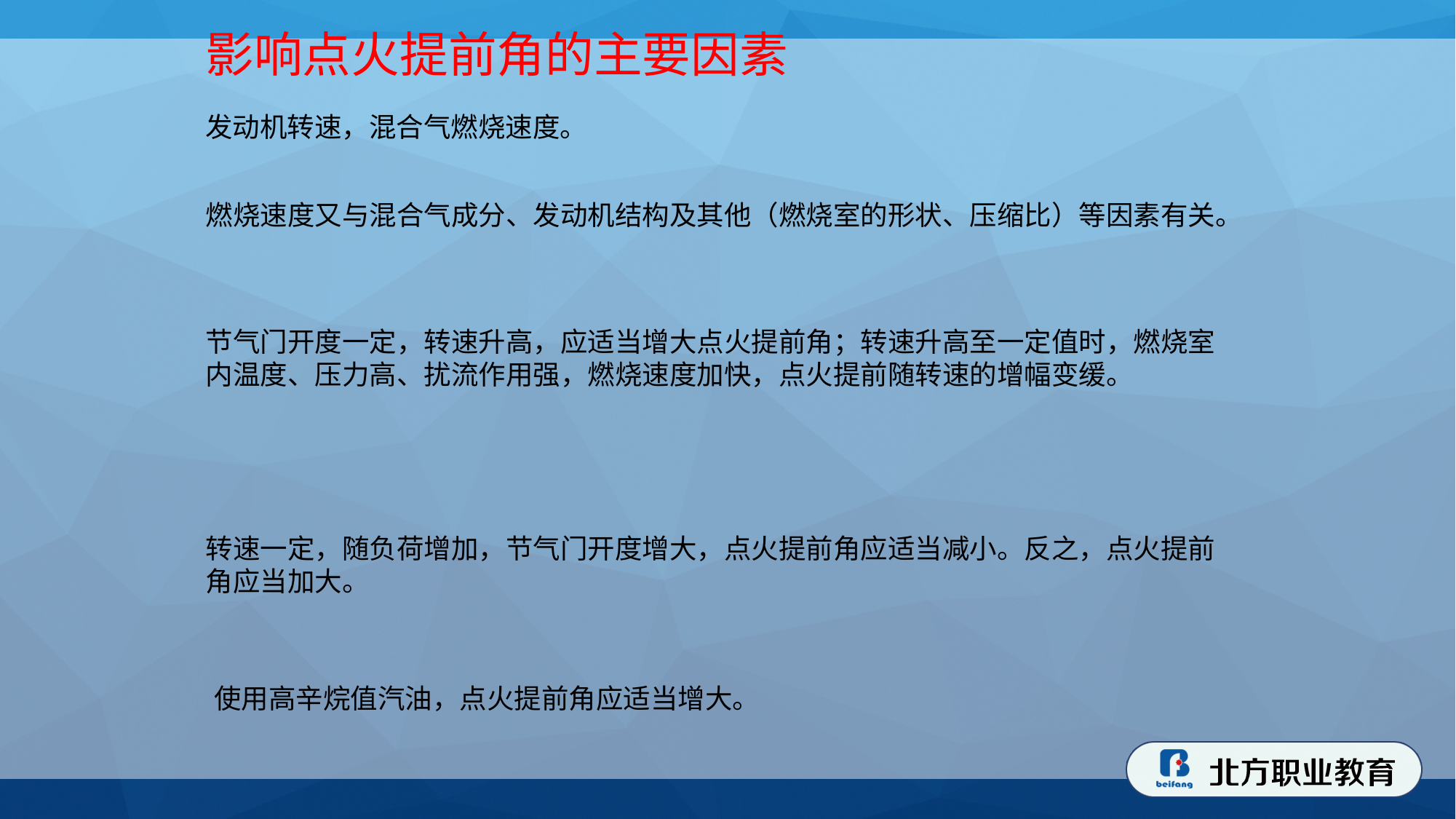

影响点火提前角的主要因素
发动机转速，混合气燃烧速度。
燃烧速度又与混合气成分、发动机结构及其他（燃烧室的形状、压缩比）等因素有关。
节气门开度一定，转速升高，应适当增大点火提前角；转速升高至一定值时，燃烧室内温度、压力高、扰流作用强，燃烧速度加快，点火提前随转速的增幅变缓。
转速一定，随负荷增加，节气门开度增大，点火提前角应适当减小。反之，点火提前角应当加大。
使用高辛烷值汽油，点火提前角应适当增大。